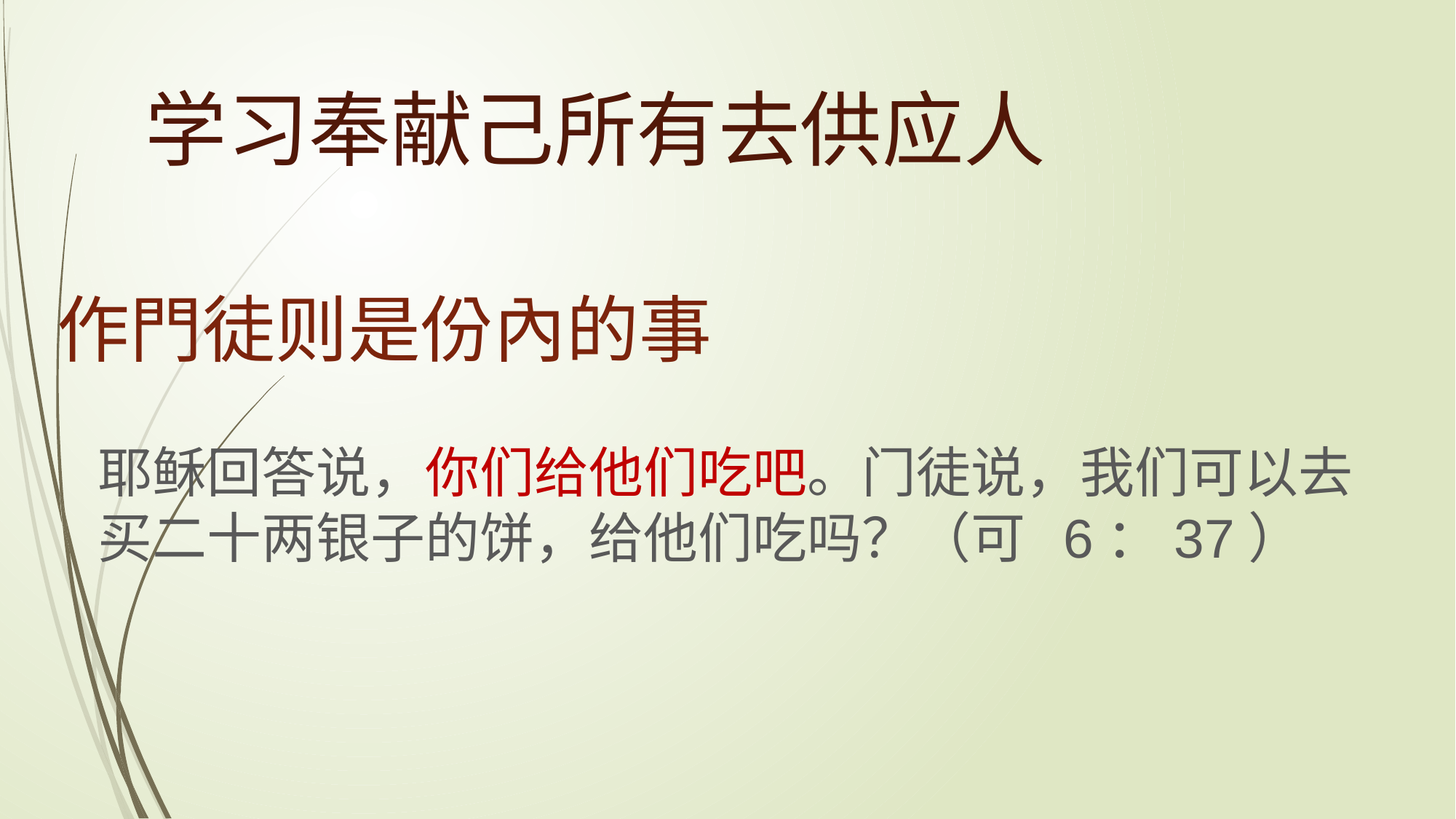

# 学习奉献己所有去供应人
作門徒则是份內的事

耶稣回答说，你们给他们吃吧。门徒说，我们可以去买二十两银子的饼，给他们吃吗？（可  6：37）